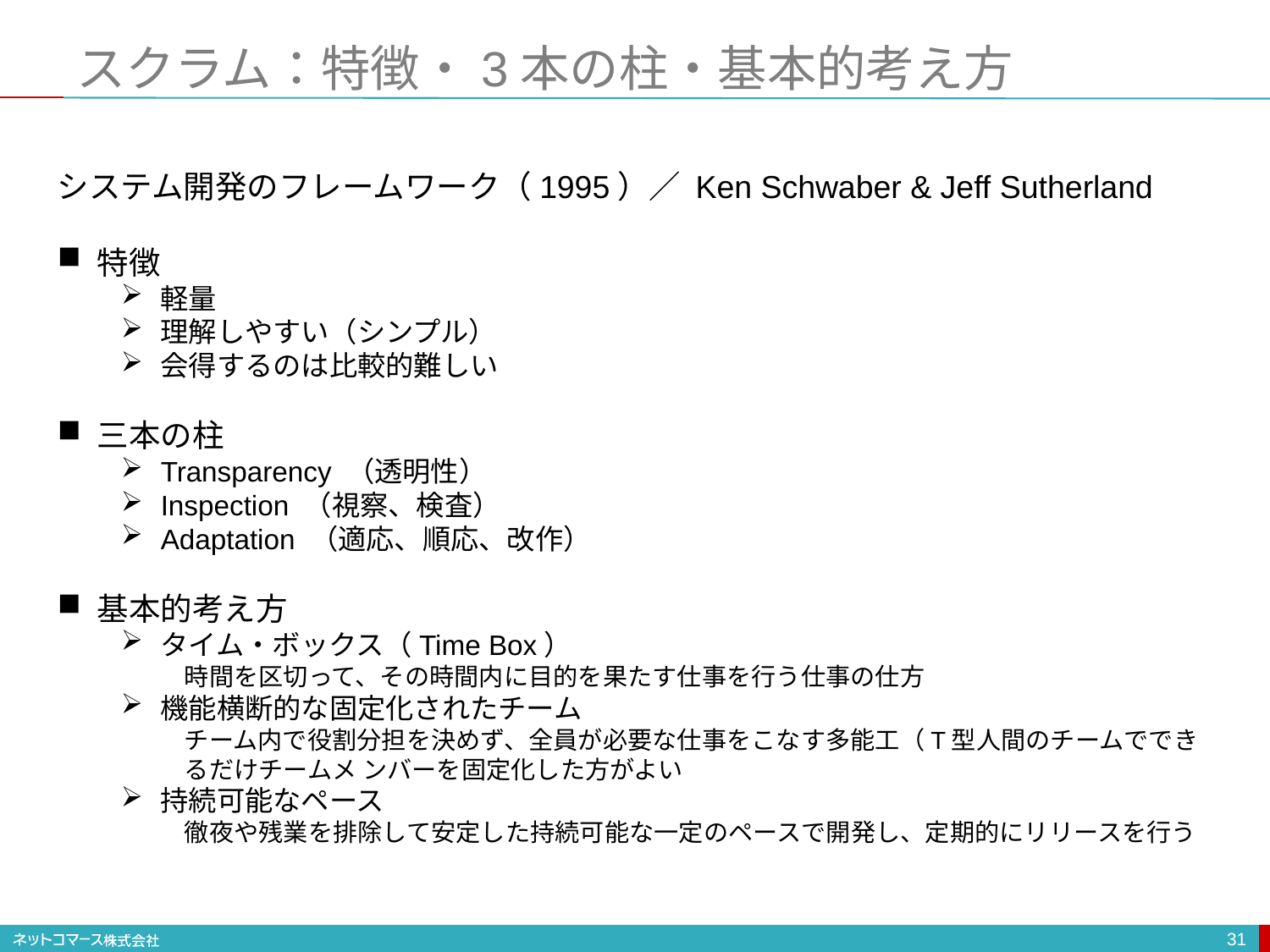

# スクラム：特徴・3本の柱・基本的考え方
システム開発のフレームワーク（1995）／ Ken Schwaber & Jeff Sutherland

特徴
軽量
理解しやすい（シンプル）
会得するのは比較的難しい

三本の柱
Transparency （透明性）
Inspection （視察、検査）
Adaptation （適応、順応、改作）

基本的考え方
タイム・ボックス（Time Box）
時間を区切って、その時間内に目的を果たす仕事を行う仕事の仕方
機能横断的な固定化されたチーム
チーム内で役割分担を決めず、全員が必要な仕事をこなす多能工（T型人間のチームでできるだけチームメ ンバーを固定化した方がよい
持続可能なペース
徹夜や残業を排除して安定した持続可能な一定のペースで開発し、定期的にリリースを行う
31